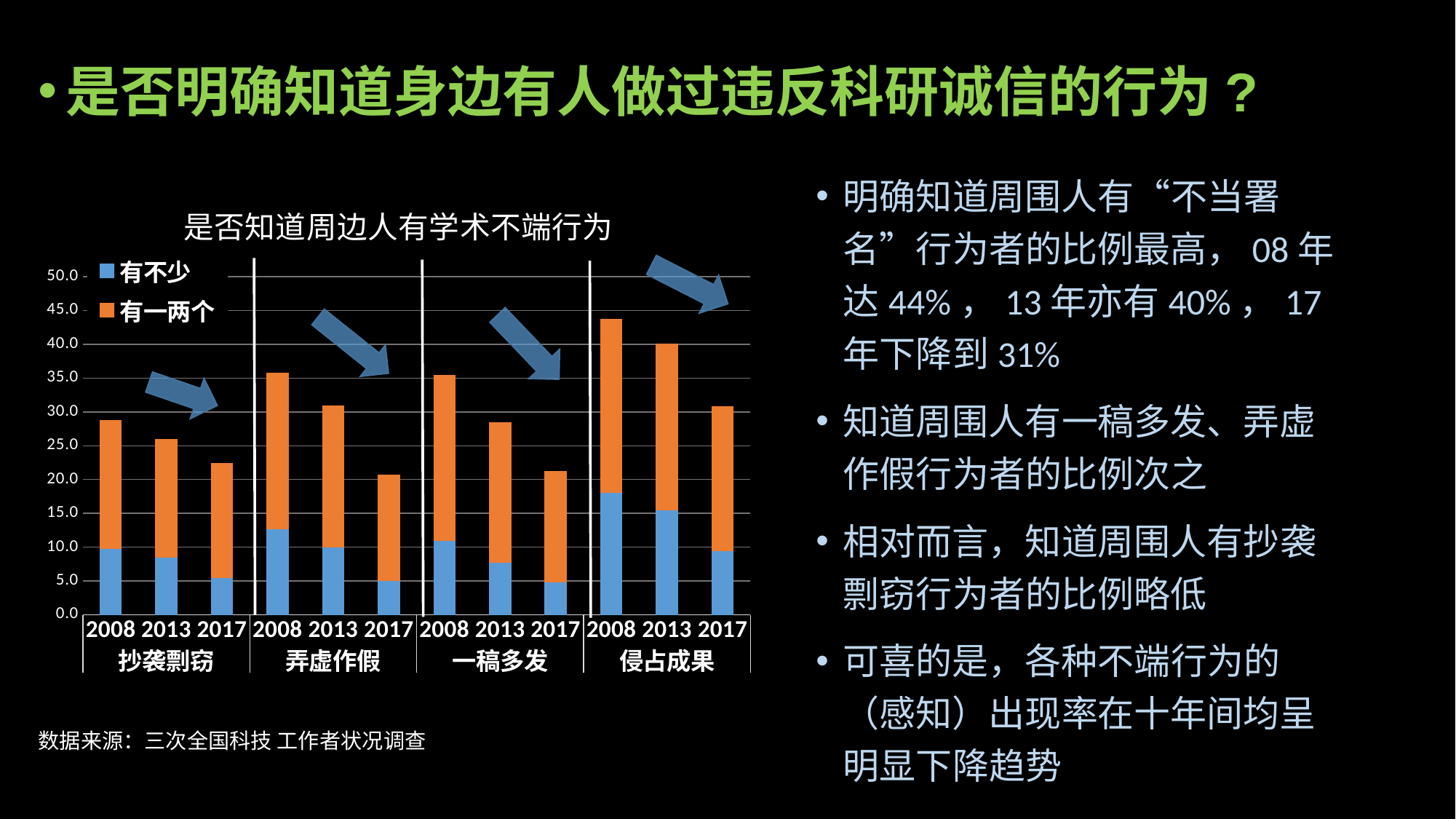

是否明确知道身边有人做过违反科研诚信的行为?
明确知道周围人有“不当署名”行为者的比例最高，08年达44%，13年亦有40%，17年下降到31%
知道周围人有一稿多发、弄虚作假行为者的比例次之
相对而言，知道周围人有抄袭剽窃行为者的比例略低
可喜的是，各种不端行为的（感知）出现率在十年间均呈明显下降趋势

### Chart: 是否知道周边人有学术不端行为

| Category | 有不少 | 有一两个 |
|---|---|---|
| 2008 | 9.7 | 19.1 |
| 2013 | 8.5 | 17.5 |
| 2017 | 5.4 | 17.0 |
| 2008 | 12.6 | 23.2 |
| 2013 | 10.0 | 20.9 |
| 2017 | 5.0 | 15.7 |
| 2008 | 10.9 | 24.6 |
| 2013 | 7.7 | 20.8 |
| 2017 | 4.8 | 16.5 |
| 2008 | 18.0 | 25.8 |
| 2013 | 15.4 | 24.7 |
| 2017 | 9.4 | 21.4 |

数据来源：三次全国科技 工作者状况调查